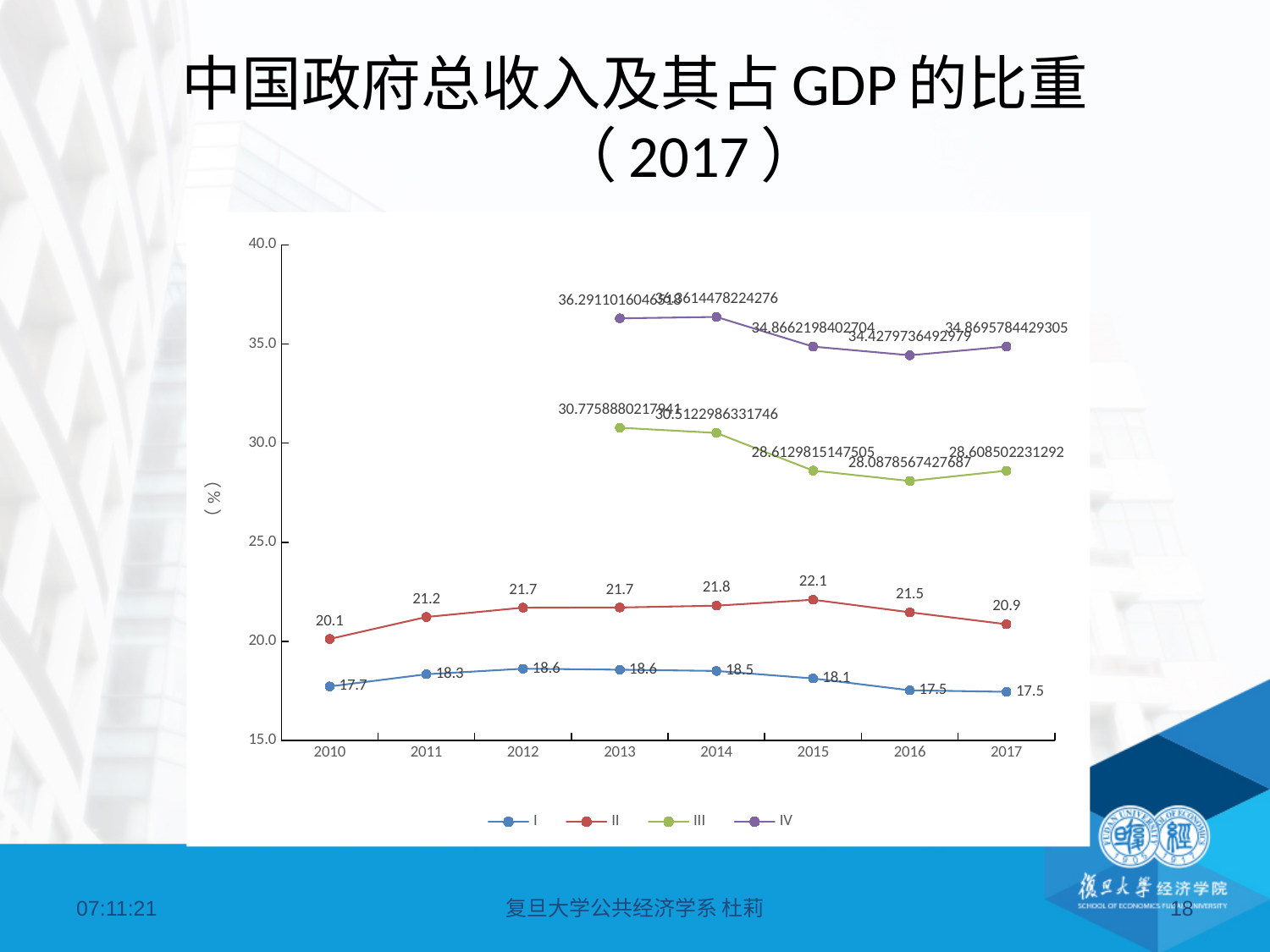

# 中国政府总收入及其占GDP的比重 （2017）

### Chart

| Category | I | II | III | IV |
|---|---|---|---|---|
| 2010 | 17.7252831087695 | 20.119954879823585 | None | None |
| 2011 | 18.34013487823232 | 21.22916464847989 | None | None |
| 2012 | 18.619605845948517 | 21.69885155914291 | None | None |
| 2013 | 18.56896091756596 | 21.70698959956616 | 30.77588802179407 | 36.2911016046518 |
| 2014 | 18.506230065188966 | 21.79746853133822 | 30.51229863317463 | 36.361447822427614 |
| 2015 | 18.129572495316392 | 22.098362373469296 | 28.612981514750484 | 34.866219840270425 |
| 2016 | 17.531370635925526 | 21.4642391493648 | 28.087856742768654 | 34.4279736492979 |
| 2017 | 17.453235720934416 | 20.863504125209147 | 28.60850223129196 | 34.86957844293046 |
07:11:21
复旦大学公共经济学系 杜莉
18